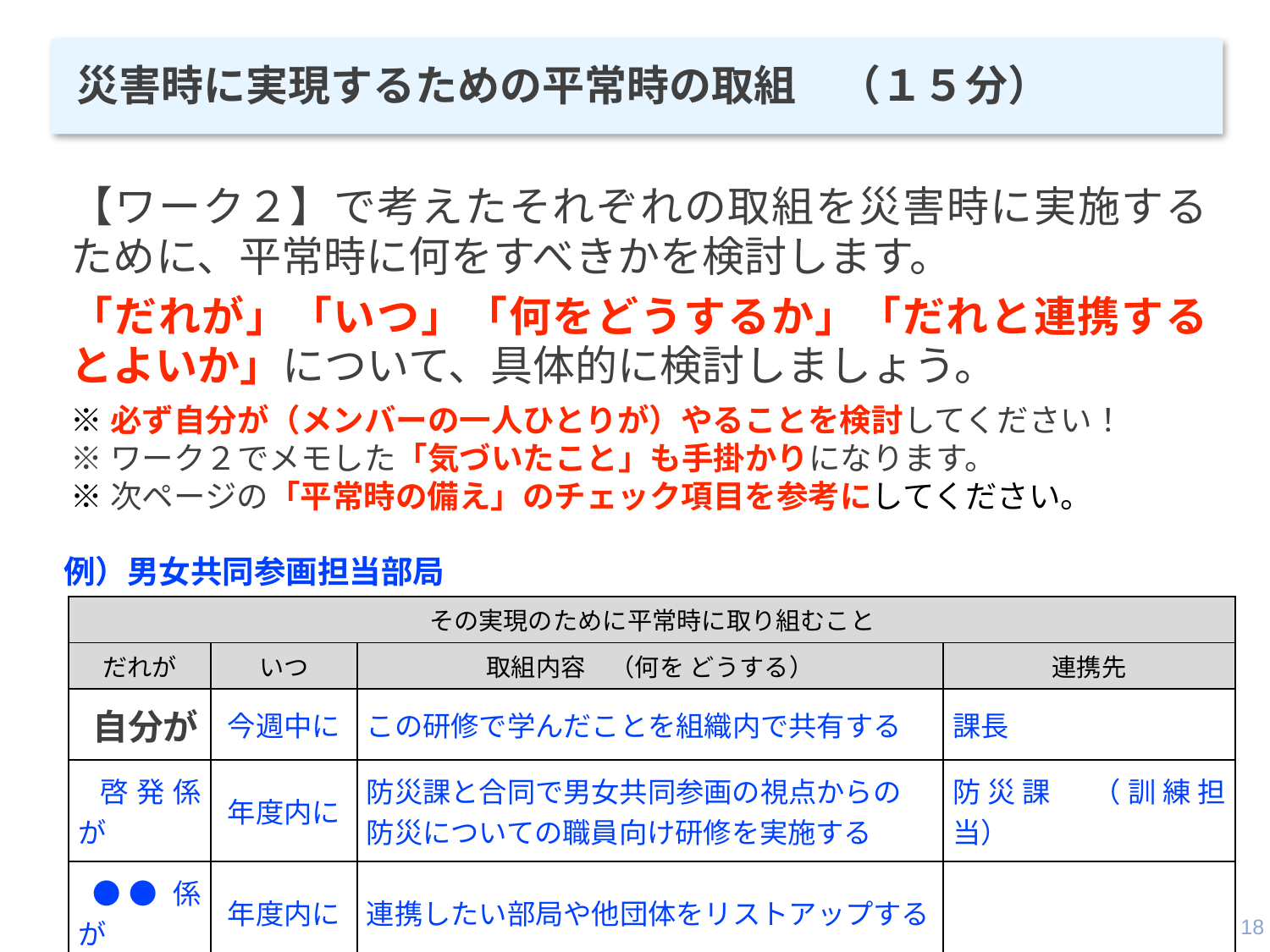

災害時に実現するための平常時の取組　（１５分）
【ワーク２】で考えたそれぞれの取組を災害時に実施するために、平常時に何をすべきかを検討します。
「だれが」「いつ」「何をどうするか」「だれと連携するとよいか」について、具体的に検討しましょう。
※必ず自分が（メンバーの一人ひとりが）やることを検討してください！
※ワーク２でメモした「気づいたこと」も手掛かりになります。
※次ページの「平常時の備え」のチェック項目を参考にしてください。
例）男女共同参画担当部局
| その実現のために平常時に取り組むこと |  |  |  |
| --- | --- | --- | --- |
| だれが | いつ | 取組内容　（何を どうする） | 連携先 |
| 自分が | 今週中に | この研修で学んだことを組織内で共有する | 課長 |
| 啓発係が | 年度内に | 防災課と合同で男女共同参画の視点からの 防災についての職員向け研修を実施する | 防災課　（訓練担当） |
| ●●係が | 年度内に | 連携したい部局や他団体をリストアップする |  |
| ●●係が | 来年度に | 連携したい部局と災害時の対応について協議 | リストアップした部局 |
18